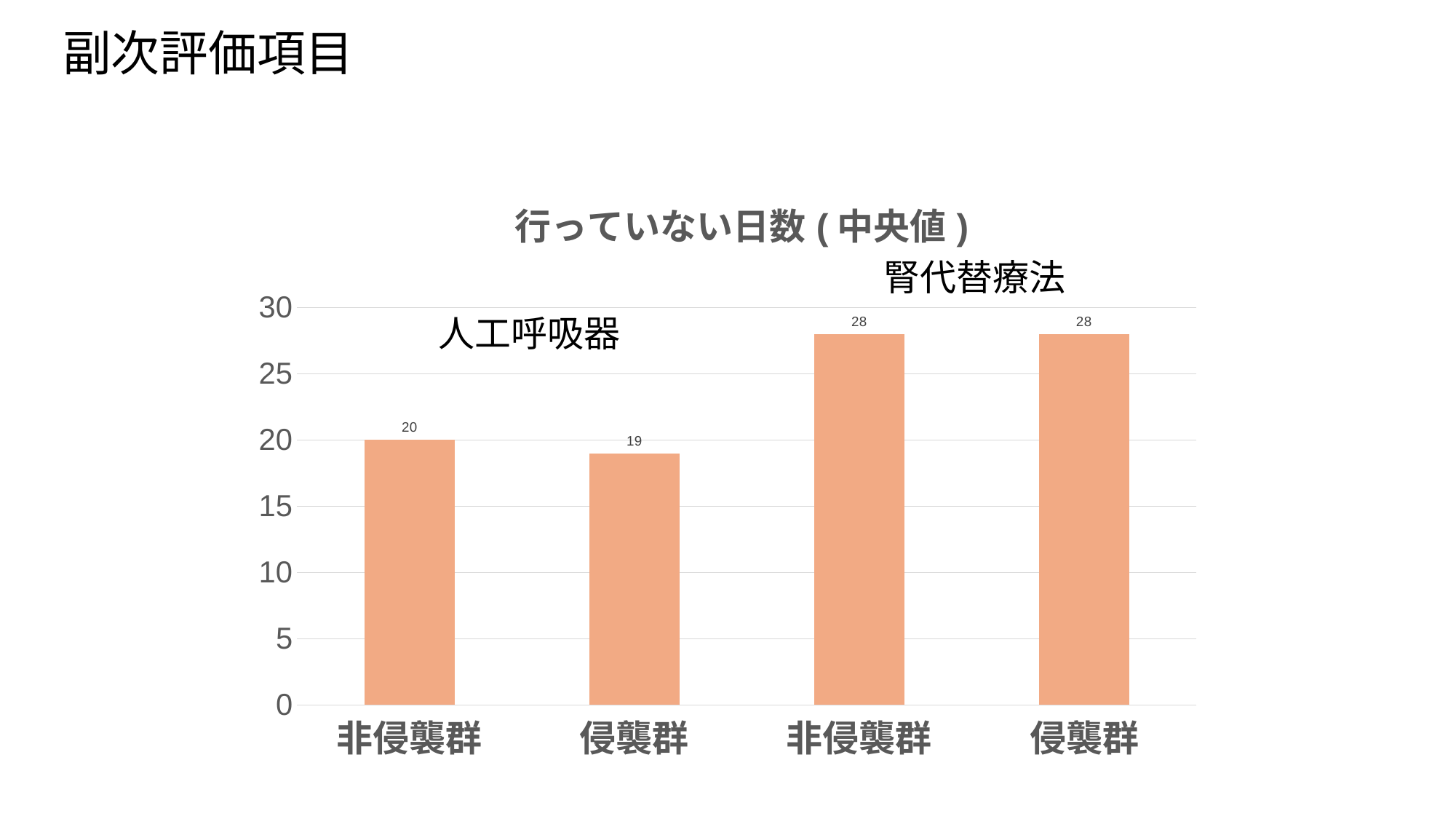

副次評価項目

### Chart: 行っていない日数(中央値)

| Category |  |
|---|---|
| 非侵襲群 | 20.0 |
| 侵襲群 | 19.0 |
| 非侵襲群 | 28.0 |
| 侵襲群 | 28.0 |
腎代替療法
人工呼吸器